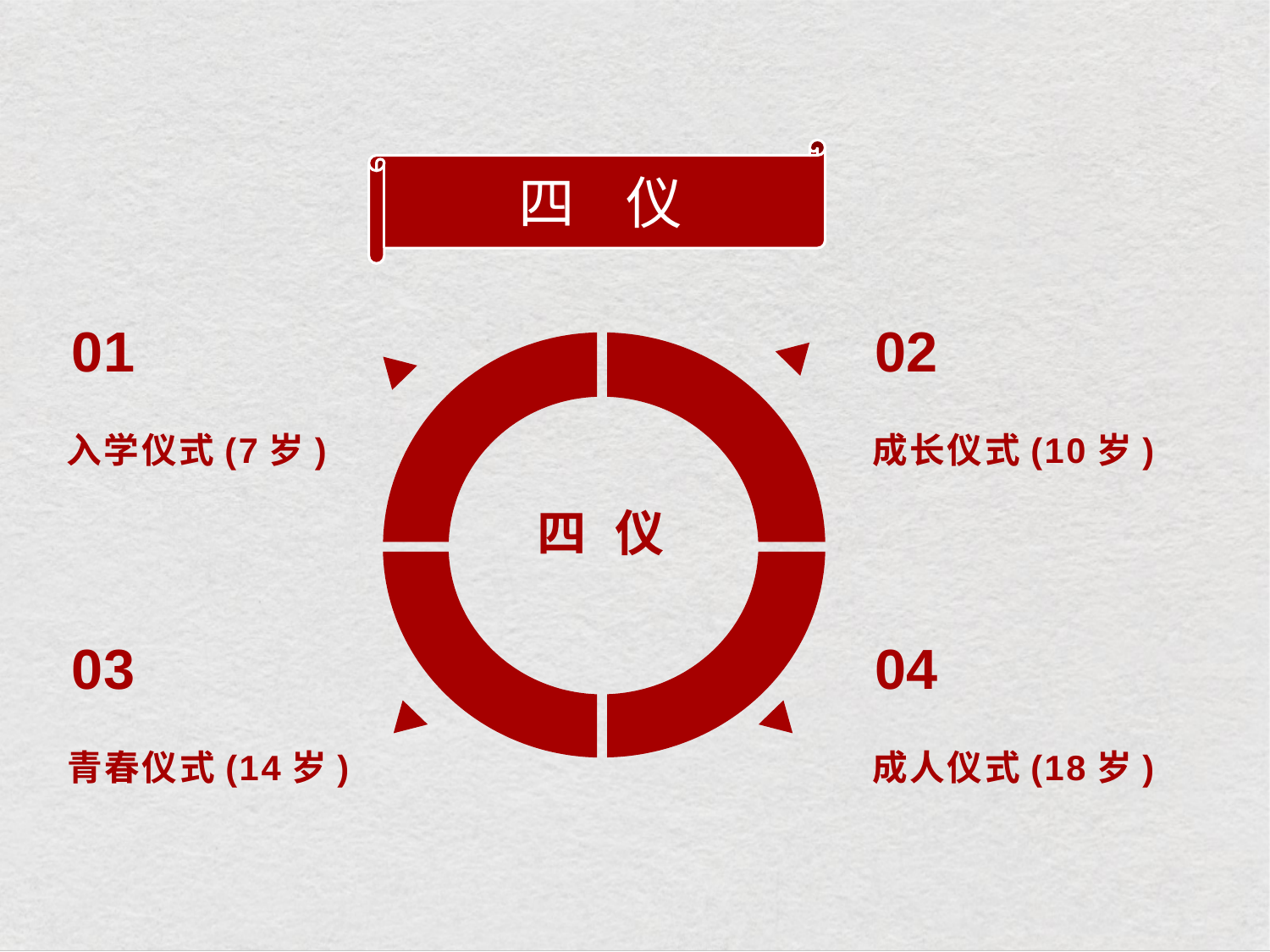

四    仪
01
02

      四  仪

入学仪式(7岁)
成长仪式(10岁)
03
04
青春仪式(14岁)
成人仪式(18岁)